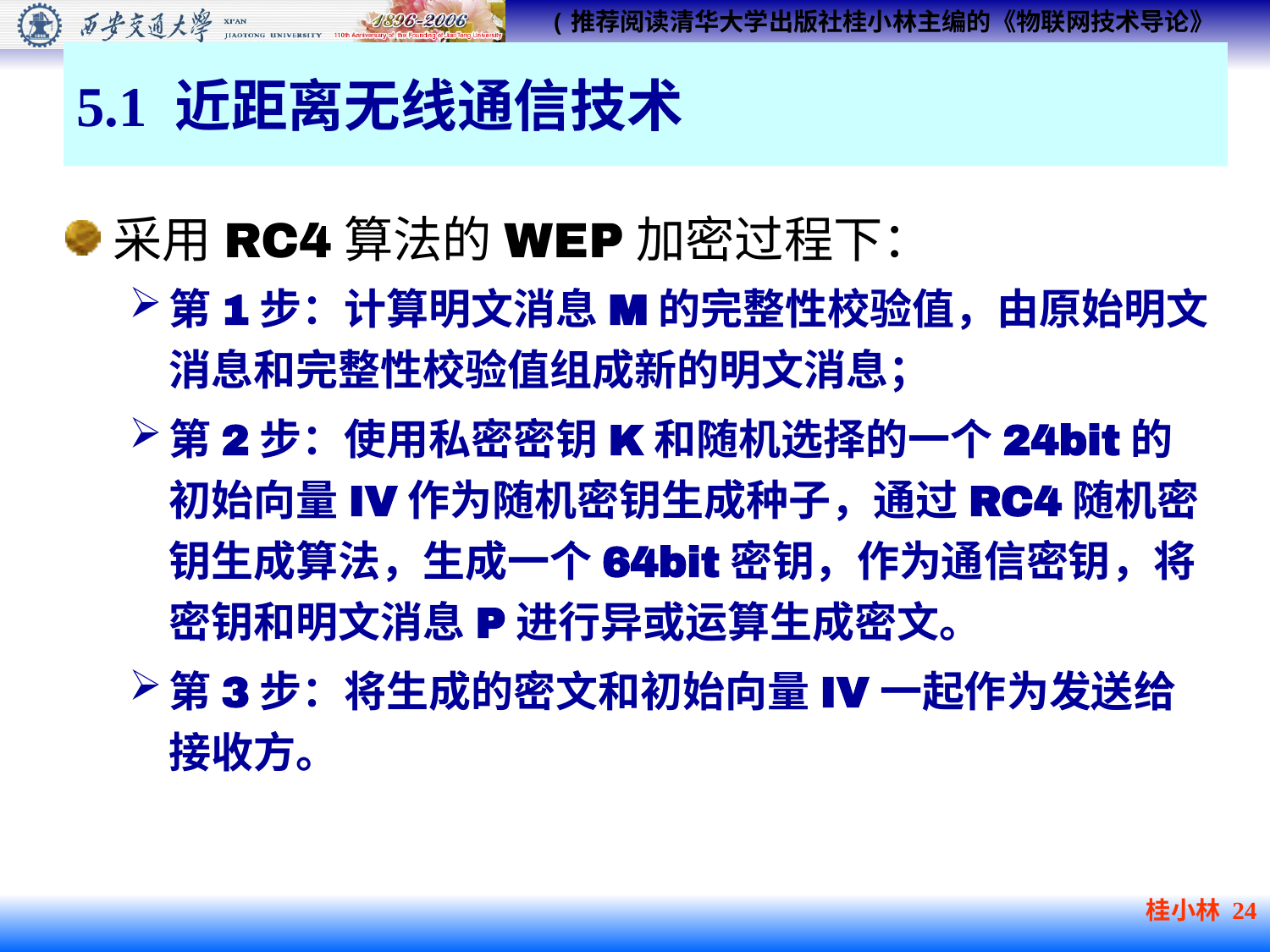

# 5.1 近距离无线通信技术
采用RC4算法的WEP加密过程下：
第1步：计算明文消息M的完整性校验值，由原始明文消息和完整性校验值组成新的明文消息；
第2步：使用私密密钥K和随机选择的一个24bit的初始向量IV作为随机密钥生成种子，通过RC4随机密钥生成算法，生成一个64bit密钥，作为通信密钥，将密钥和明文消息P进行异或运算生成密文。
第3步：将生成的密文和初始向量IV一起作为发送给接收方。

桂小林 24